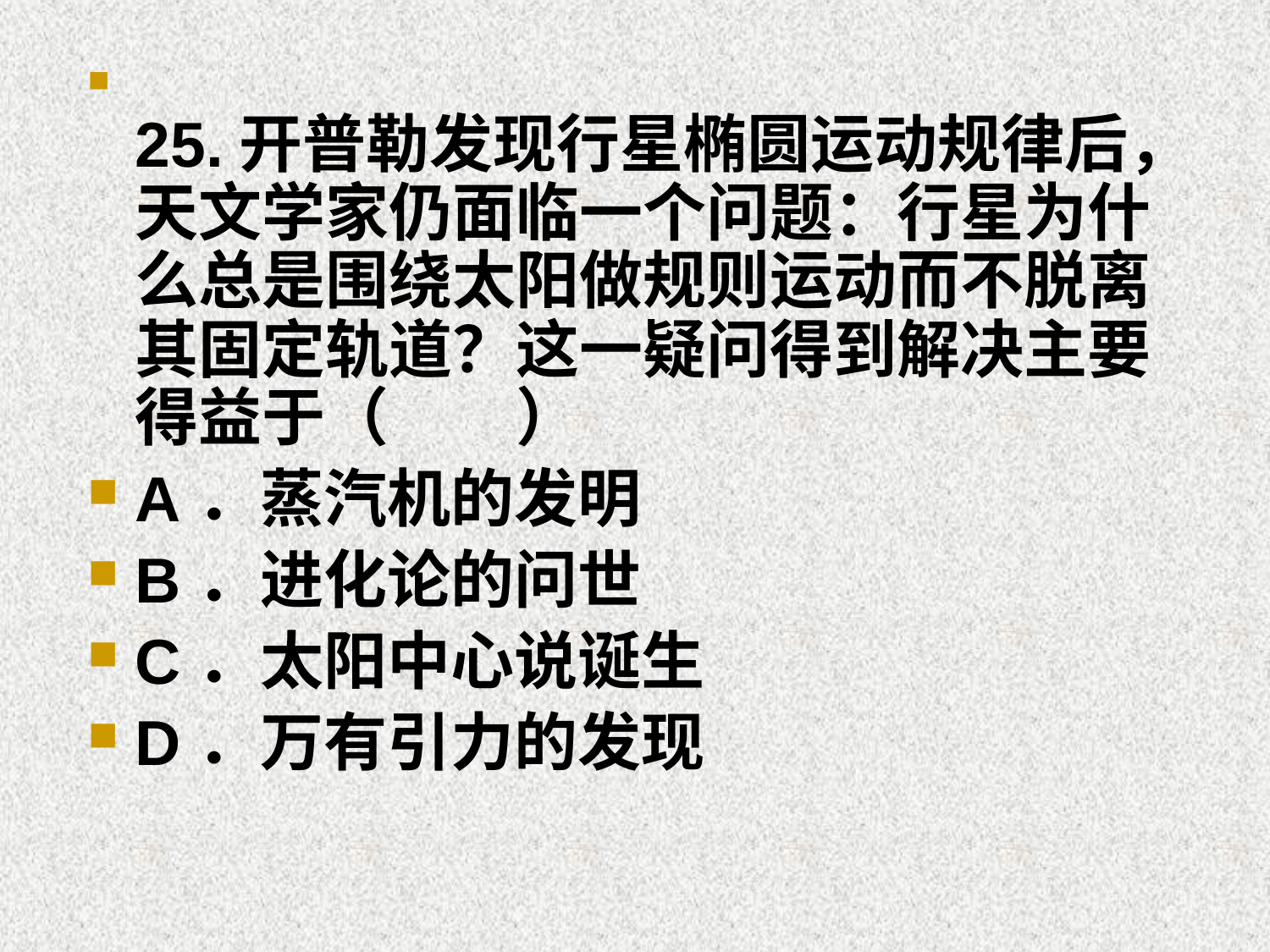

#
25.开普勒发现行星椭圆运动规律后，天文学家仍面临一个问题：行星为什么总是围绕太阳做规则运动而不脱离其固定轨道？这一疑问得到解决主要得益于（　　）
A．蒸汽机的发明
B．进化论的问世
C．太阳中心说诞生
D．万有引力的发现